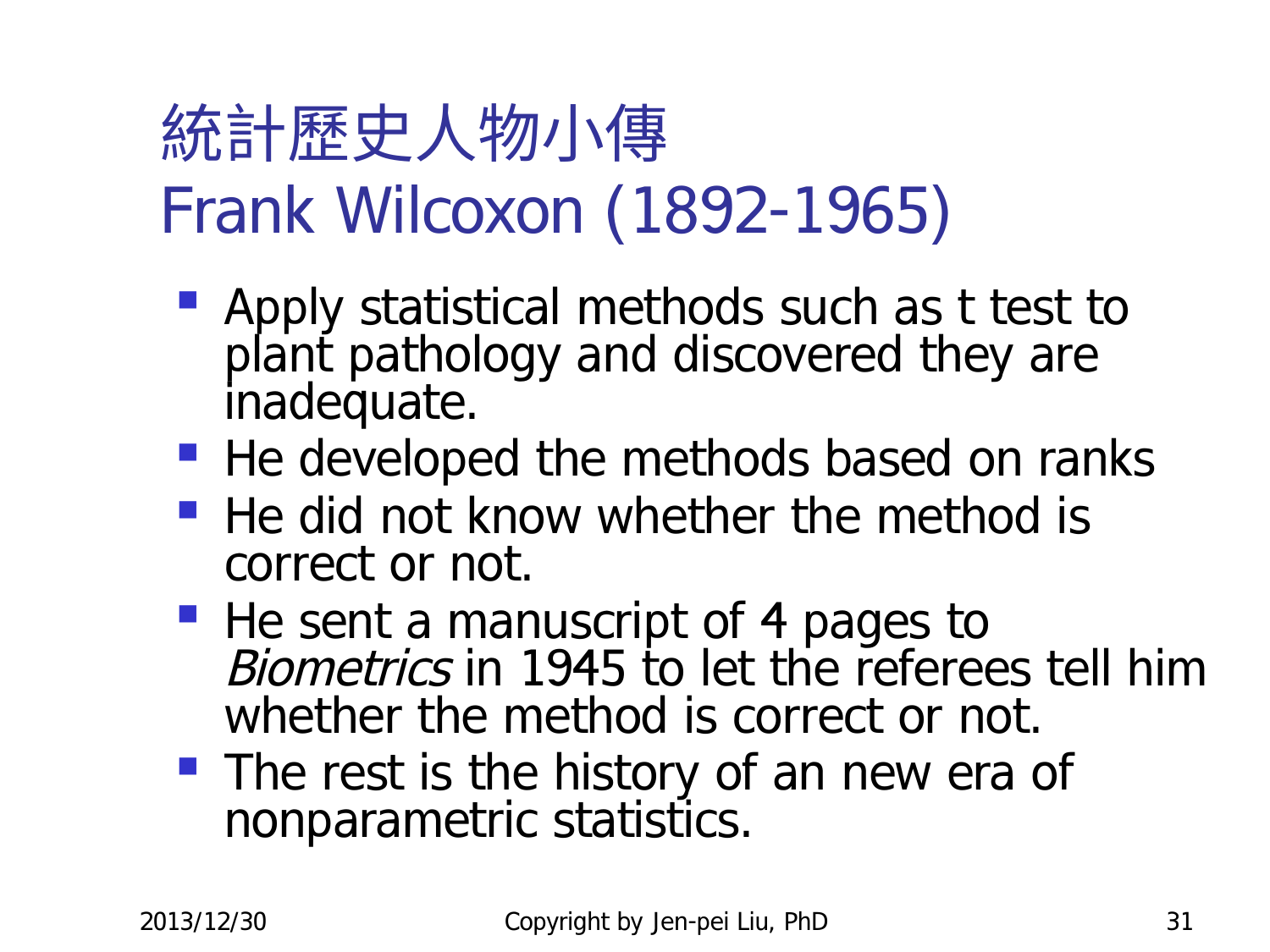

# 統計歷史人物小傳 Frank Wilcoxon (1892-1965)
Apply statistical methods such as t test to plant pathology and discovered they are inadequate.
He developed the methods based on ranks
He did not know whether the method is correct or not.
He sent a manuscript of 4 pages to Biometrics in 1945 to let the referees tell him whether the method is correct or not.
The rest is the history of an new era of nonparametric statistics.
2013/12/30
Copyright by Jen-pei Liu, PhD
31